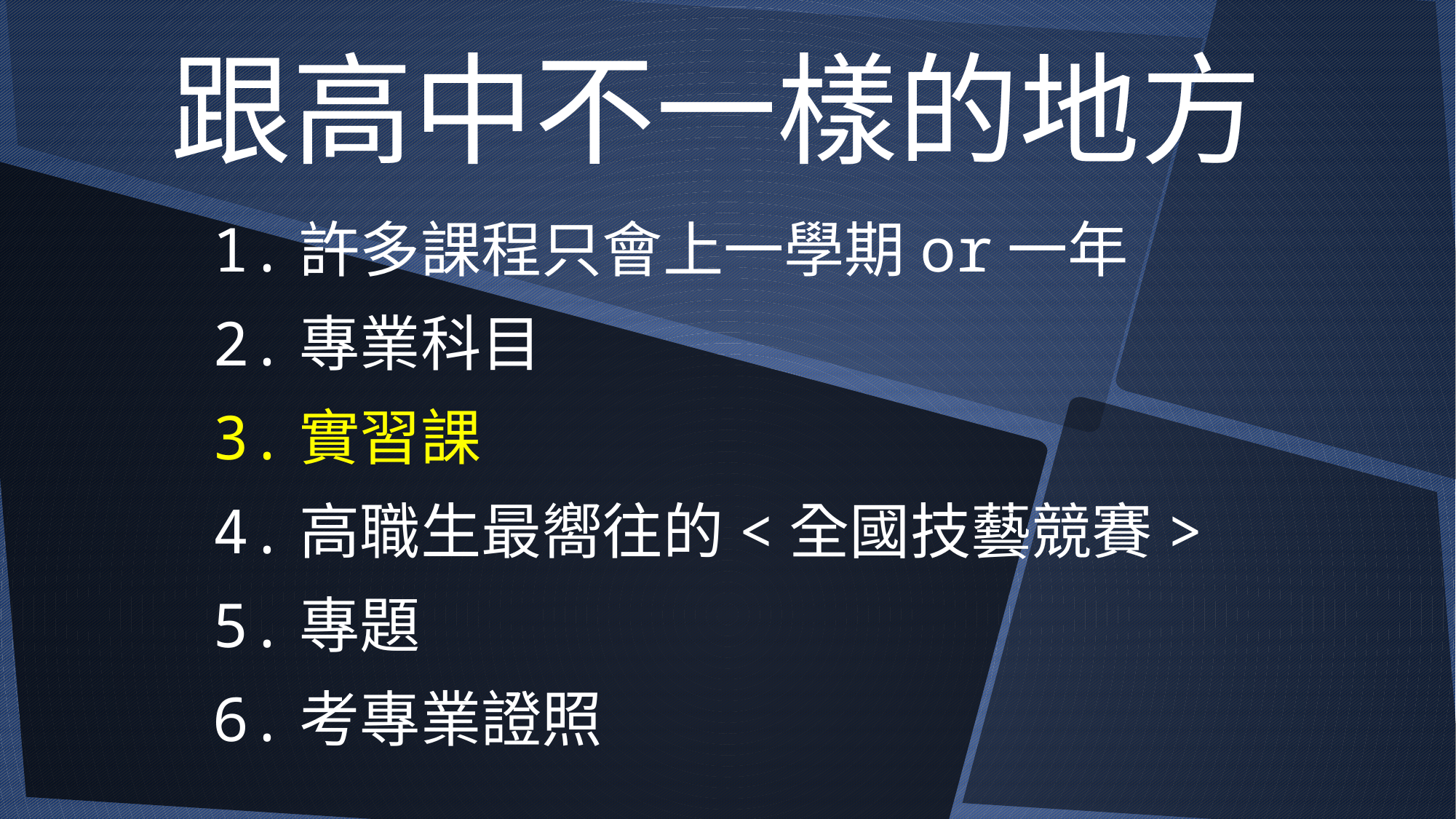

# 跟高中不一樣的地方
1.許多課程只會上一學期or一年
2.專業科目
3.實習課
4.高職生最嚮往的<全國技藝競賽>
5.專題
6.考專業證照